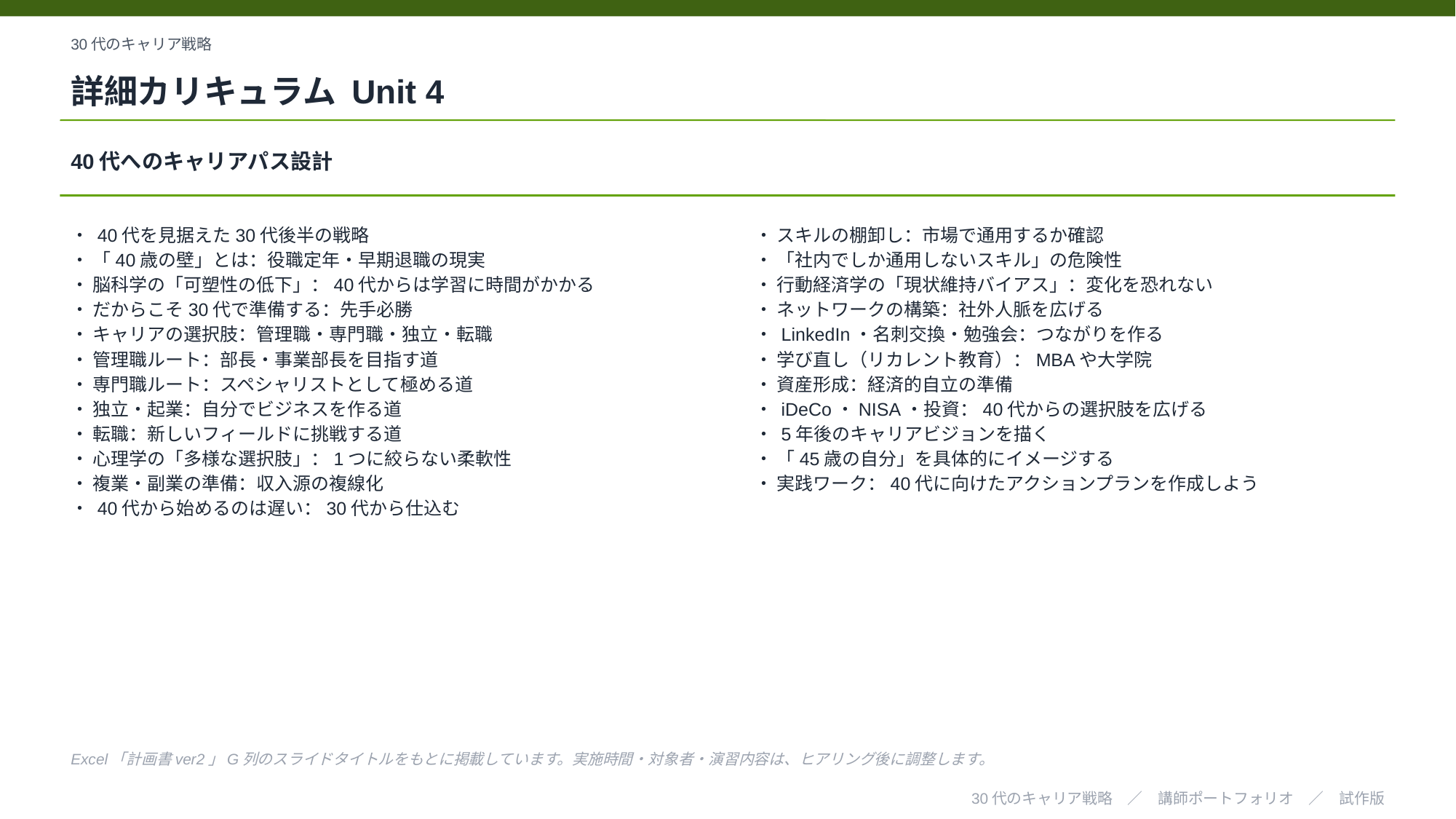

30代のキャリア戦略
詳細カリキュラム Unit 4

40代へのキャリアパス設計

・ 40代を見据えた30代後半の戦略
・ 「40歳の壁」とは：役職定年・早期退職の現実
・ 脳科学の「可塑性の低下」：40代からは学習に時間がかかる
・ だからこそ30代で準備する：先手必勝
・ キャリアの選択肢：管理職・専門職・独立・転職
・ 管理職ルート：部長・事業部長を目指す道
・ 専門職ルート：スペシャリストとして極める道
・ 独立・起業：自分でビジネスを作る道
・ 転職：新しいフィールドに挑戦する道
・ 心理学の「多様な選択肢」：1つに絞らない柔軟性
・ 複業・副業の準備：収入源の複線化
・ 40代から始めるのは遅い：30代から仕込む
・ スキルの棚卸し：市場で通用するか確認
・ 「社内でしか通用しないスキル」の危険性
・ 行動経済学の「現状維持バイアス」：変化を恐れない
・ ネットワークの構築：社外人脈を広げる
・ LinkedIn・名刺交換・勉強会：つながりを作る
・ 学び直し（リカレント教育）：MBAや大学院
・ 資産形成：経済的自立の準備
・ iDeCo・NISA・投資：40代からの選択肢を広げる
・ 5年後のキャリアビジョンを描く
・ 「45歳の自分」を具体的にイメージする
・ 実践ワーク：40代に向けたアクションプランを作成しよう
Excel「計画書ver2」G列のスライドタイトルをもとに掲載しています。実施時間・対象者・演習内容は、ヒアリング後に調整します。
30代のキャリア戦略　／　講師ポートフォリオ　／　試作版